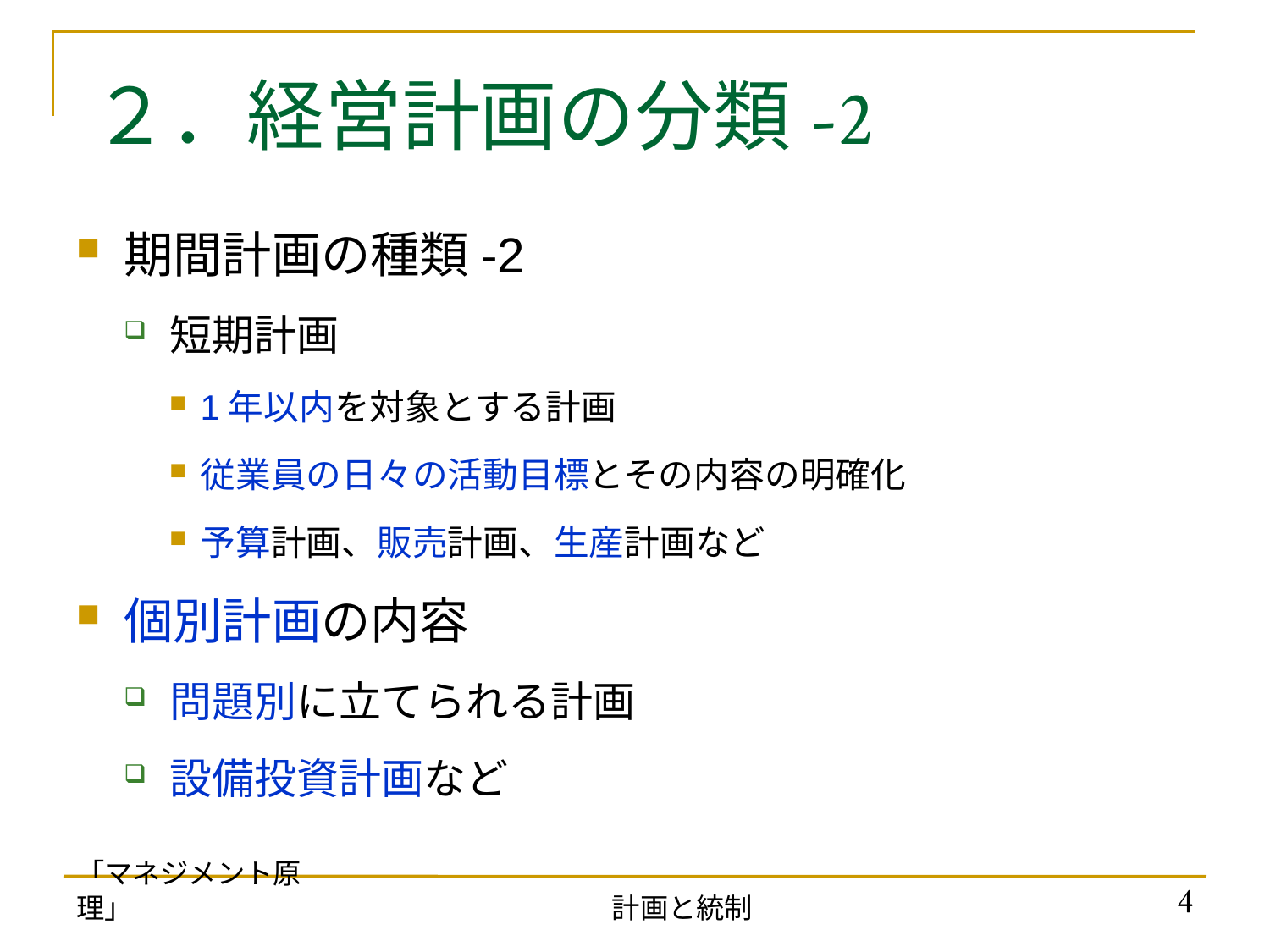

# ２．経営計画の分類-2
期間計画の種類-2
短期計画
1年以内を対象とする計画
従業員の日々の活動目標とその内容の明確化
予算計画、販売計画、生産計画など
個別計画の内容
問題別に立てられる計画
設備投資計画など
「マネジメント原理」
4
計画と統制